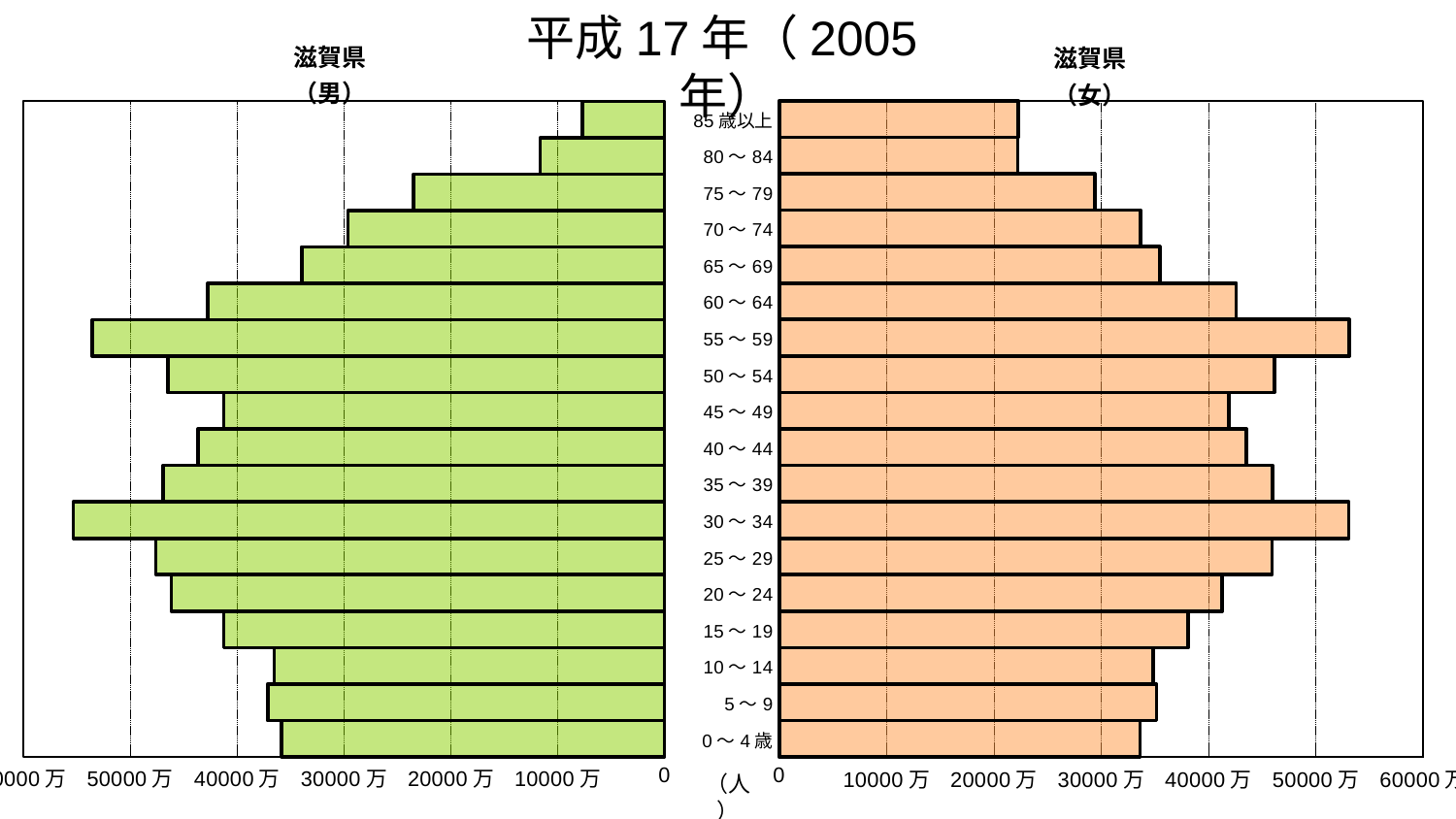

平成17年（2005年）

### Chart: 滋賀県
（女）

| Category | 滋賀県 |
|---|---|
| 0～4歳 | 33635.0 |
| 5～9 | 35163.0 |
| 10～14 | 34885.0 |
| 15～19 | 38104.0 |
| 20～24 | 41294.0 |
| 25～29 | 45923.0 |
| 30～34 | 53079.0 |
| 35～39 | 45995.0 |
| 40～44 | 43548.0 |
| 45～49 | 41893.0 |
| 50～54 | 46135.0 |
| 55～59 | 53139.0 |
| 60～64 | 42598.0 |
| 65～69 | 35464.0 |
| 70～74 | 33688.0 |
| 75～79 | 29407.0 |
| 80～84 | 22243.0 |
| 85歳以上 | 22293.0 |

### Chart: 滋賀県
（男）

| Category | 滋賀県 |
|---|---|
| 0～4歳 | 35808.0 |
| 5～9 | 37134.0 |
| 10～14 | 36522.0 |
| 15～19 | 41242.0 |
| 20～24 | 46138.0 |
| 25～29 | 47593.0 |
| 30～34 | 55312.0 |
| 35～39 | 46927.0 |
| 40～44 | 43663.0 |
| 45～49 | 41229.0 |
| 50～54 | 46479.0 |
| 55～59 | 53549.0 |
| 60～64 | 42732.0 |
| 65～69 | 33958.0 |
| 70～74 | 29620.0 |
| 75～79 | 23461.0 |
| 80～84 | 11622.0 |
| 85歳以上 | 7662.0 |
（人）